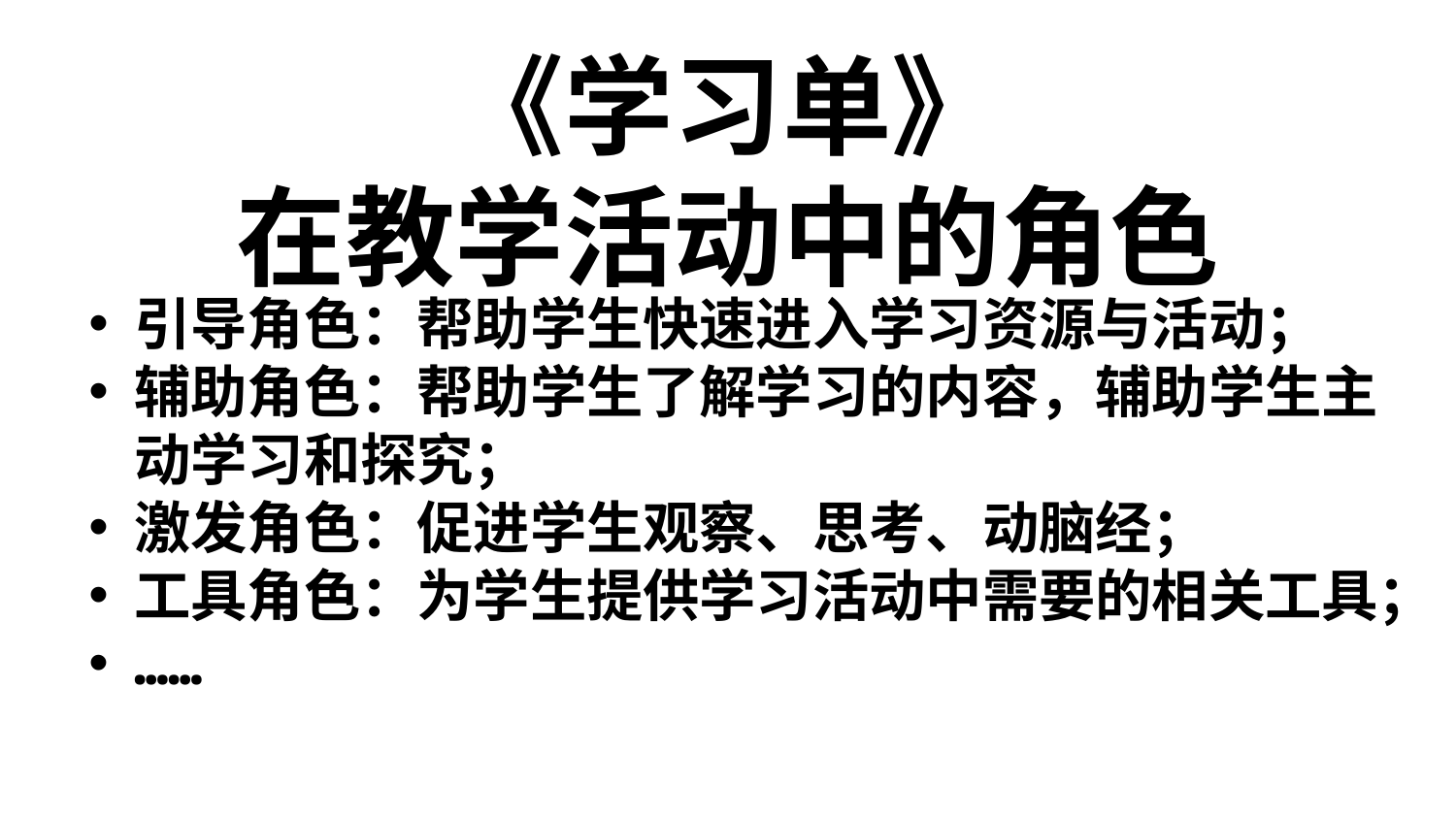

《学习单》
在教学活动中的角色
引导角色：帮助学生快速进入学习资源与活动；
辅助角色：帮助学生了解学习的内容，辅助学生主动学习和探究；
激发角色：促进学生观察、思考、动脑经；
工具角色：为学生提供学习活动中需要的相关工具；
……